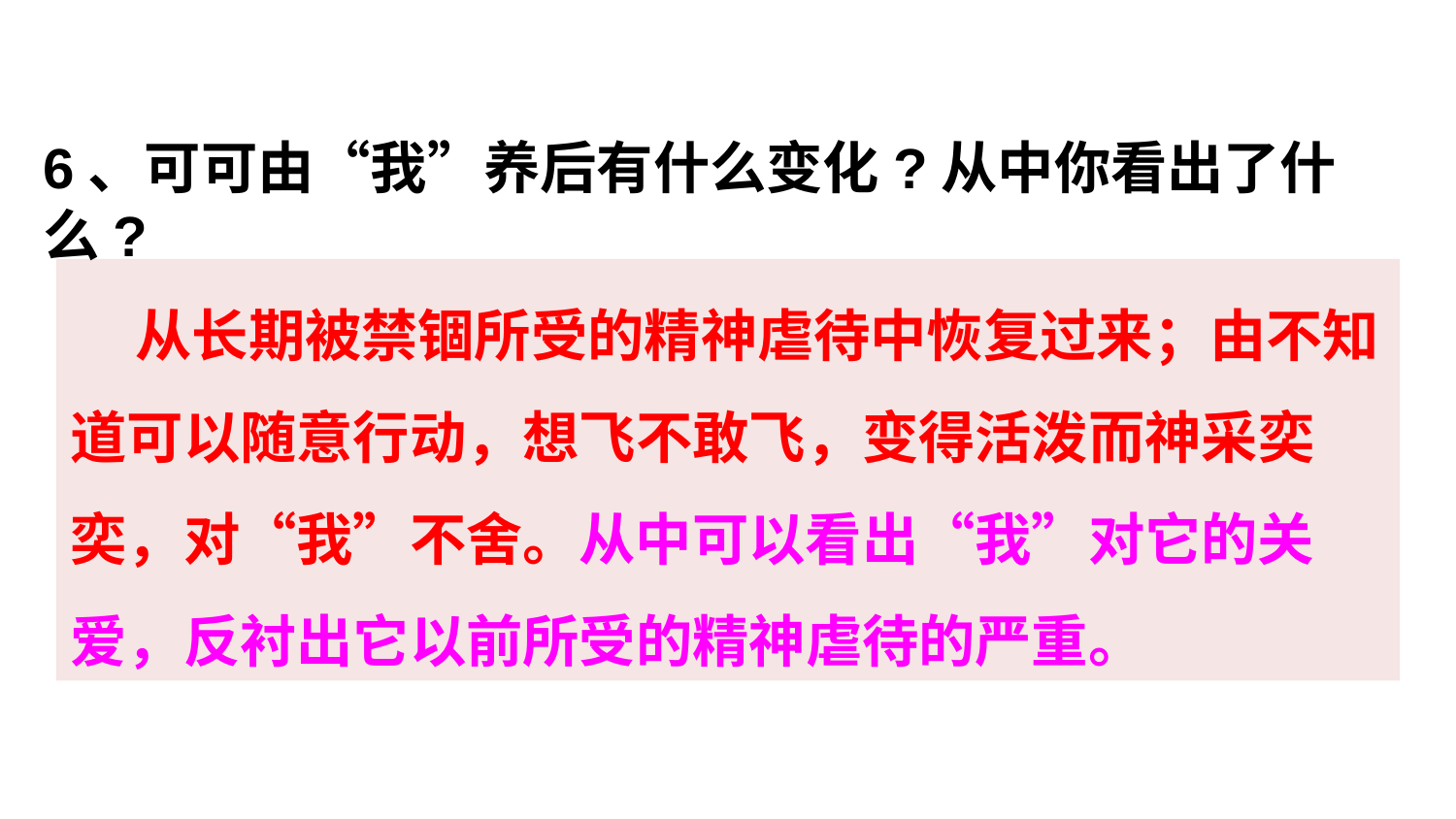

6、可可由“我”养后有什么变化?从中你看出了什么?
    从长期被禁锢所受的精神虐待中恢复过来；由不知道可以随意行动，想飞不敢飞，变得活泼而神采奕奕，对“我”不舍。从中可以看出“我”对它的关爱，反衬出它以前所受的精神虐待的严重。